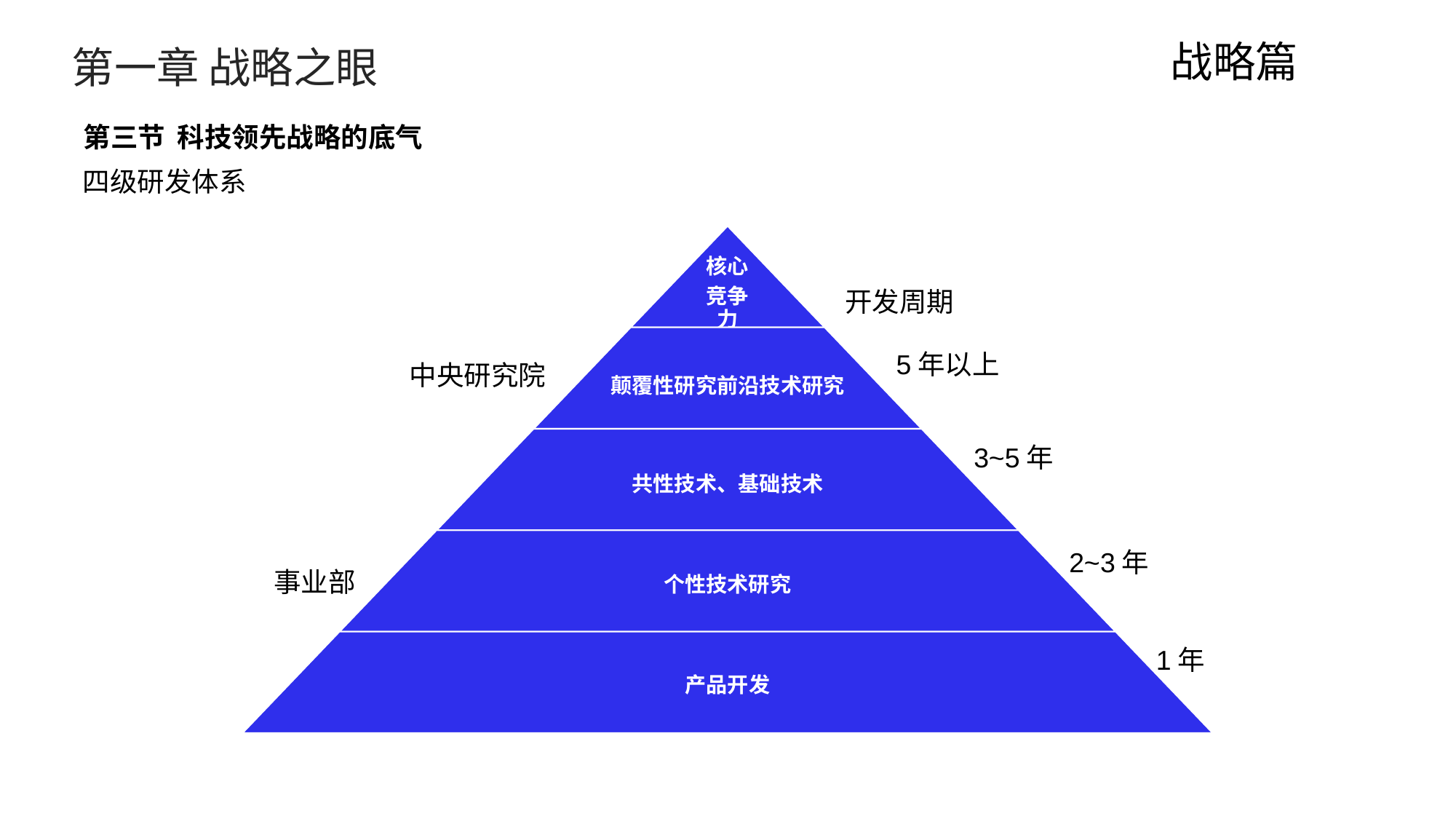

战略篇
第一章 战略之眼
第三节  科技领先战略的底气
四级研发体系
核心
竞争力
颠覆性研究前沿技术研究
共性技术、基础技术
个性技术研究
产品开发
开发周期
5年以上
中央研究院
3~5年
2~3年
事业部
1年